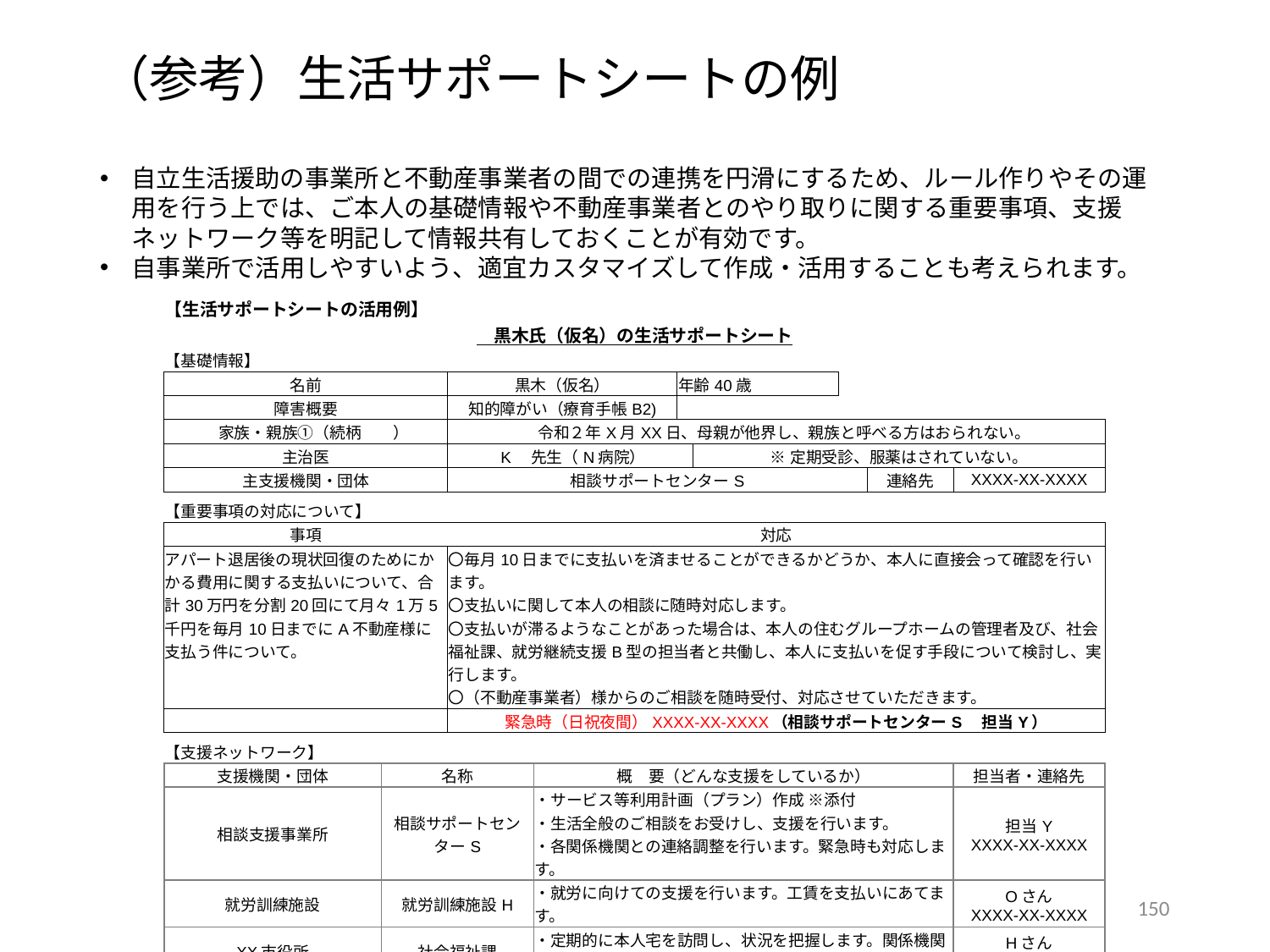

（参考）生活サポートシートの例
自立生活援助の事業所と不動産事業者の間での連携を円滑にするため、ルール作りやその運用を行う上では、ご本人の基礎情報や不動産事業者とのやり取りに関する重要事項、支援ネットワーク等を明記して情報共有しておくことが有効です。
自事業所で活用しやすいよう、適宜カスタマイズして作成・活用することも考えられます。
| 【生活サポートシートの活用例】 |  |  |  |  |  |  |  |  |  |  |  |  |  |  |  |  |  |  |  |  |  |  |  |
| --- | --- | --- | --- | --- | --- | --- | --- | --- | --- | --- | --- | --- | --- | --- | --- | --- | --- | --- | --- | --- | --- | --- | --- |
| 黒木氏（仮名）の生活サポートシート |  |  |  |  |  |  |  |  |  |  |  |  |  |  |  |  |  |  |  |  |  |  |  |
| 【基礎情報】 |  |  |  |  |  |  |  |  |  |  |  |  |  |  |  |  |  |  |  |  |  |  |  |
| 名前 |  |  | 黒木（仮名） |  |  |  |  |  |  |  | 年齢40歳 |  |  |  |  |  |  |  |  |  |  |  |  |
| 障害概要 |  |  | 知的障がい（療育手帳B2) |  |  |  |  |  |  |  |  |  |  |  |  |  |  |  |  |  |  |  |  |
| 家族・親族①（続柄　　） |  |  | 令和２年X月XX日、母親が他界し、親族と呼べる方はおられない。 |  |  |  |  |  |  |  |  |  |  |  |  |  |  |  |  |  |  |  |  |
| 主治医 |  |  | K　先生（N病院） |  |  |  |  |  |  |  |  | ※定期受診、服薬はされていない。 |  |  |  |  |  |  |  |  |  |  |  |
| 主支援機関・団体 |  |  | 相談サポートセンターS |  |  |  |  |  |  |  |  |  |  |  |  | 連絡先 |  |  | XXXX-XX-XXXX |  |  |  |  |
| 【重要事項の対応について】 |  |  |  |  |  |  |  |  |  |  |  |  |  |  |  |  |  |  |  |  |  |  |  |
| 事項 |  |  | 対応 |  |  |  |  |  |  |  |  |  |  |  |  |  |  |  |  |  |  |  |  |
| アパート退居後の現状回復のためにかかる費用に関する支払いについて、合計30万円を分割20回にて月々1万5千円を毎月10日までにA不動産様に支払う件について。 |  |  | 〇毎月10日までに支払いを済ませることができるかどうか、本人に直接会って確認を行います。 〇支払いに関して本人の相談に随時対応します。 〇支払いが滞るようなことがあった場合は、本人の住むグループホームの管理者及び、社会福祉課、就労継続支援B型の担当者と共働し、本人に支払いを促す手段について検討し、実行します。 〇（不動産事業者）様からのご相談を随時受付、対応させていただきます。 |  |  |  |  |  |  |  |  |  |  |  |  |  |  |  |  |  |  |  |  |
|  |  |  | 緊急時（日祝夜間）XXXX-XX-XXXX（相談サポートセンターS　担当Y） |  |  |  |  |  |  |  |  |  |  |  |  |  |  |  |  |  |  |  |  |
| 【支援ネットワーク】 |  |  |  |  |  |  |  |  |  |  |  |  |  |  |  |  |  |  |  |  |  |  |  |
| 支援機関・団体 | 名称 |  |  |  |  | 概　要（どんな支援をしているか） |  |  |  |  |  |  |  |  |  |  |  |  | 担当者・連絡先 |  |  |  |  |
| 相談支援事業所 | 相談サポートセンターS |  |  |  |  | ・サービス等利用計画（プラン）作成 ※添付 ・生活全般のご相談をお受けし、支援を行います。 ・各関係機関との連絡調整を行います。緊急時も対応します。 |  |  |  |  |  |  |  |  |  |  |  |  | 担当Y XXXX-XX-XXXX |  |  |  |  |
| 就労訓練施設 | 就労訓練施設H |  |  |  |  | ・就労に向けての支援を行います。工賃を支払いにあてます。 |  |  |  |  |  |  |  |  |  |  |  |  | Oさん XXXX-XX-XXXX |  |  |  |  |
| XX市役所 | 社会福祉課 |  |  |  |  | ・定期的に本人宅を訪問し、状況を把握します。関係機関との連絡調整行います。 |  |  |  |  |  |  |  |  |  |  |  |  | Hさん XXXX-XX-XXXX |  |  |  |  |
| グループホーム | Rホーム |  |  |  |  | ・居室、朝夕の食事の提供、生活の指導等を行います。 |  |  |  |  |  |  |  |  |  |  |  |  | Sさん XXXX-XX-XXXX |  |  |  |  |
| ※各関係機関が連携してご本人に関わっています。何かご心配なことがありましたら、ご相談下さい。 |  |  |  |  |  |  |  |  |  |  |  |  |  |  |  |  |  |  |  |  |  |  |  |
150